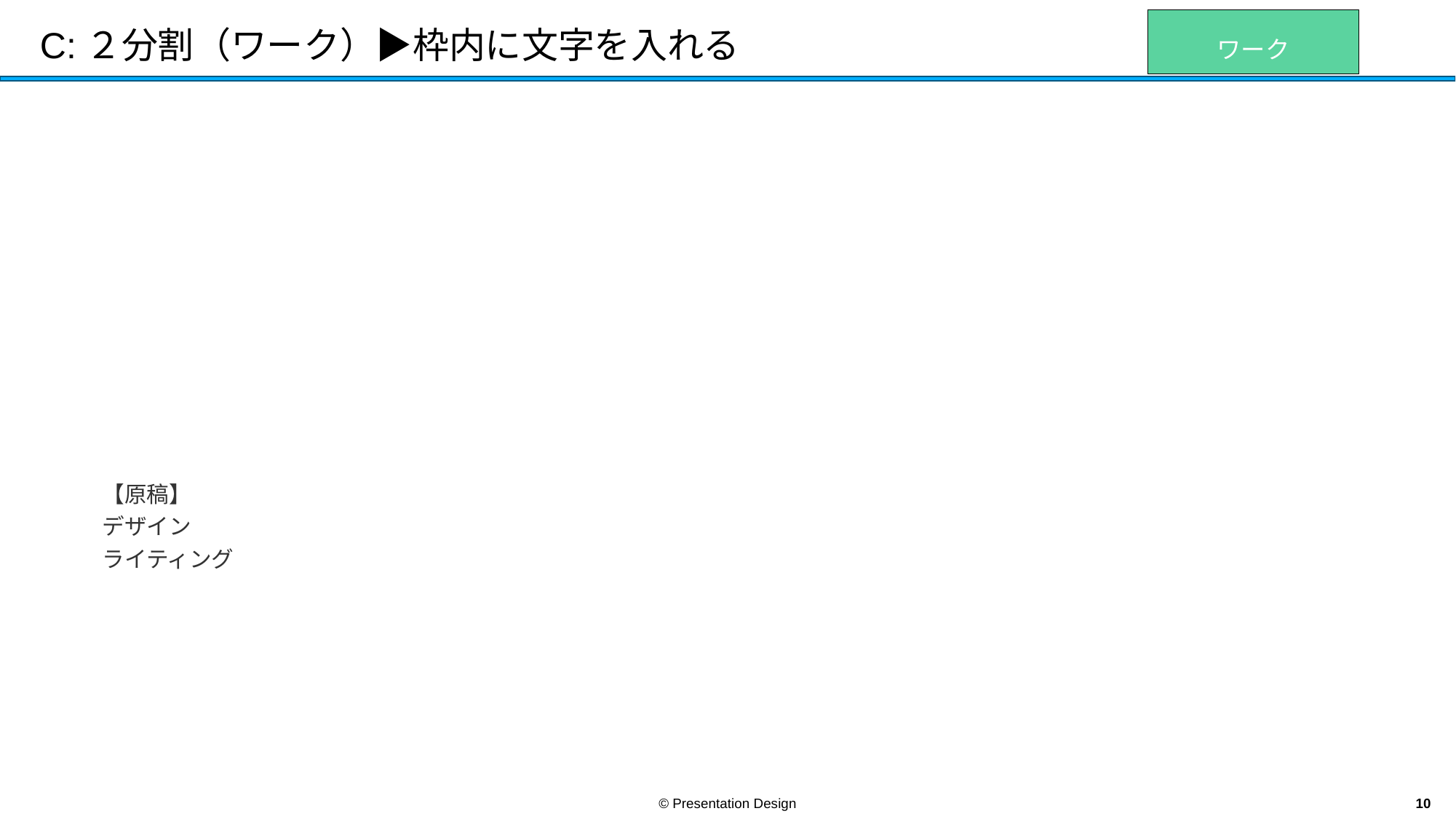

ワーク
# C:２分割（ワーク）▶枠内に文字を入れる

【原稿】
デザイン
ライティング
© Presentation Design
10